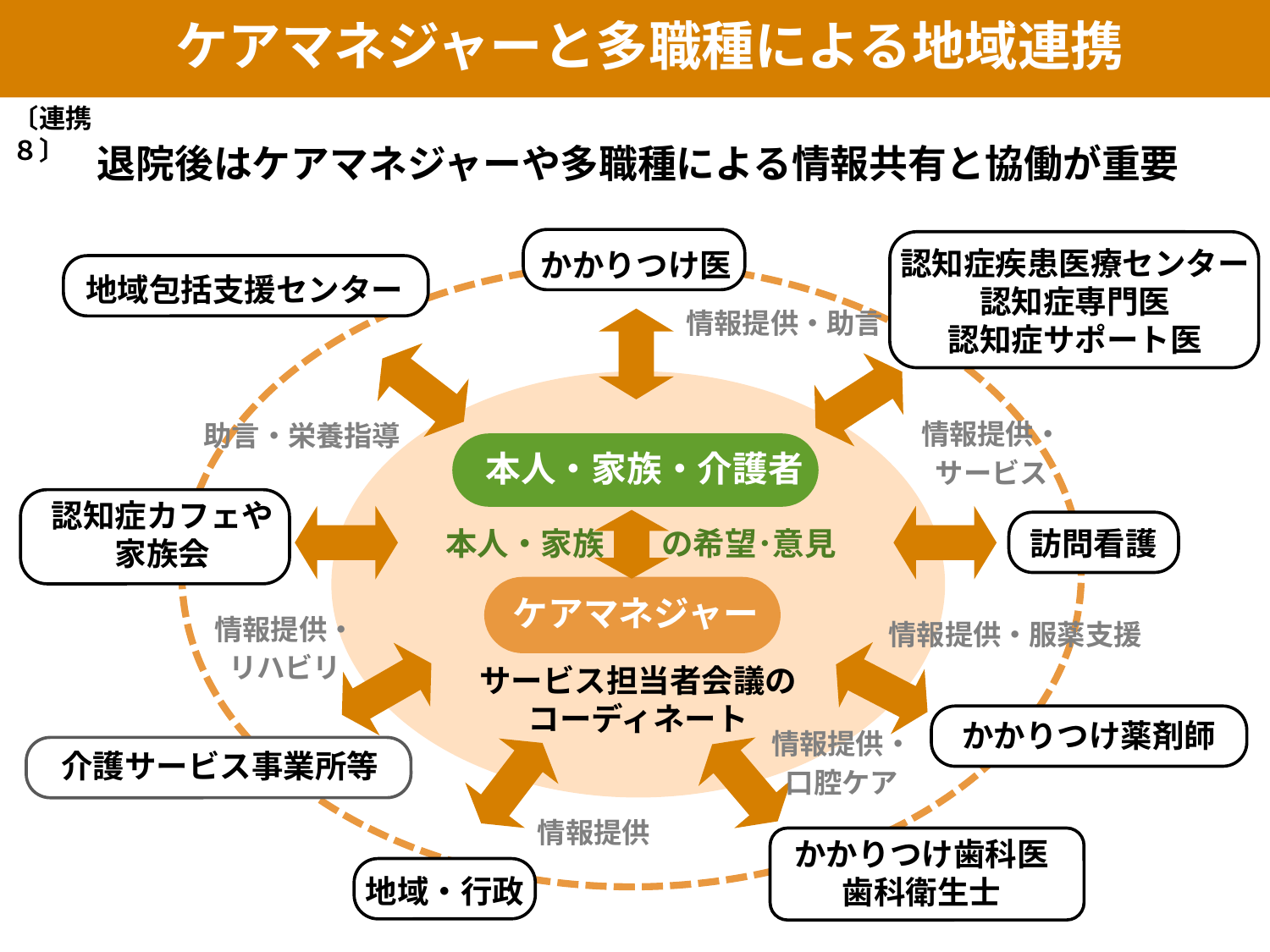

ケアマネジャーと多職種による地域連携

〔連携８〕
退院後はケアマネジャーや多職種による情報共有と協働が重要

かかりつけ医

地域包括支援センター

認知症疾患医療センター
認知症専門医
認知症サポート医

情報提供・助言

情報提供・
サービス
助言・栄養指導

 本人・家族・介護者

認知症カフェや
家族会

訪問看護

  本人・家族        の希望･意見

 ケアマネジャー
情報提供・
リハビリ
情報提供・服薬支援

サービス担当者会議の
コーディネート
かかりつけ薬剤師

情報提供・
口腔ケア

介護サービス事業所等
情報提供
かかりつけ歯科医
歯科衛生士

地域・行政